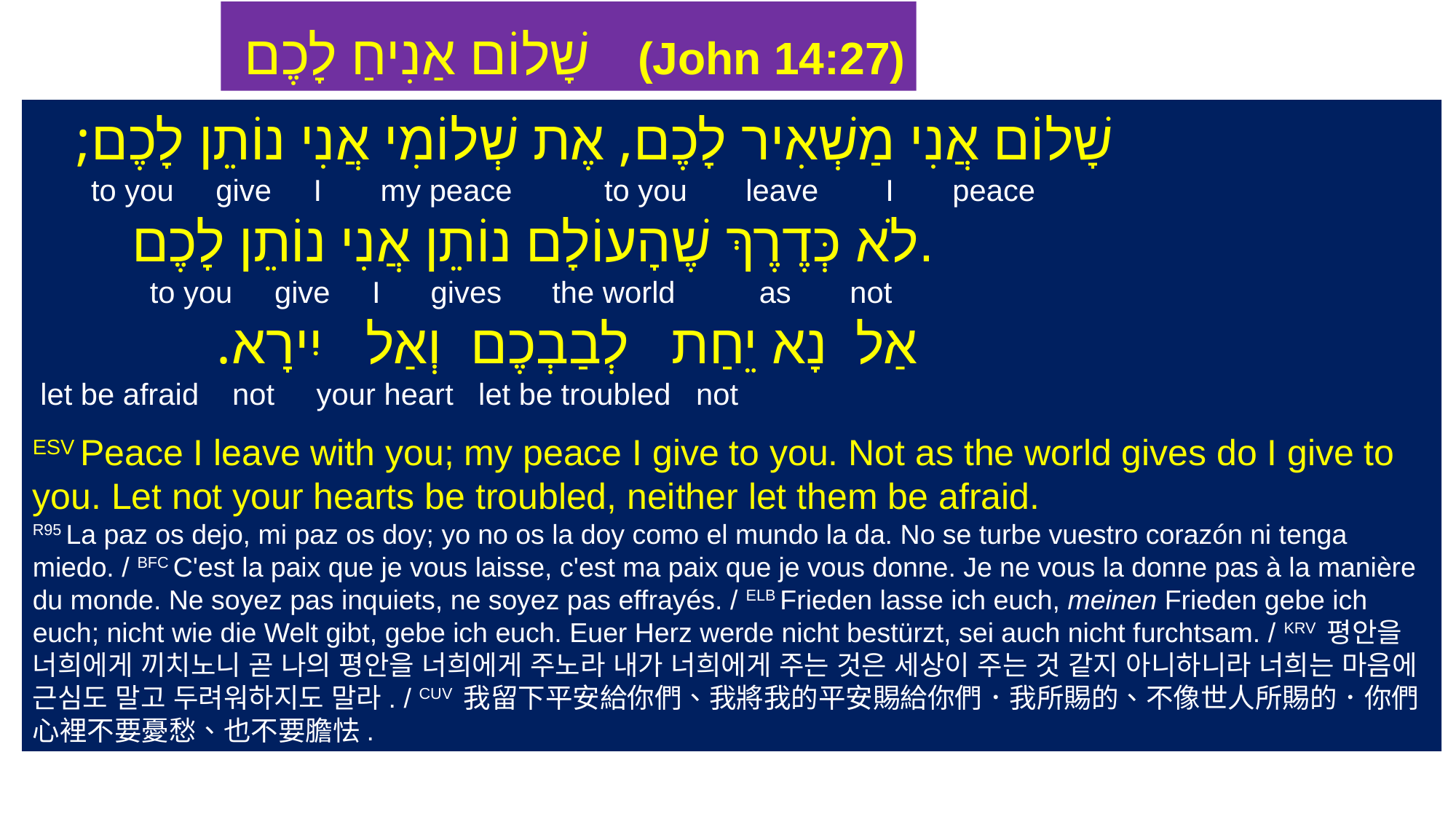

שָׁלוֹם אַנִיחַ לָכֶם    (John 14:27)
‎שָׁלוֹם אֲנִי מַשְׁאִיר לָכֶם, אֶת שְׁלוֹמִי אֲנִי נוֹתֵן לָכֶם;
       to you     give     I       my peace           to you       leave        I       peace
       לֹא כְּדֶרֶךְ שֶׁהָעוֹלָם נוֹתֵן אֲנִי נוֹתֵן לָכֶם.
              to you     give     I      gives      the world          as       not
אַל  נָא יֵחַת   לְבַבְכֶם  וְאַל   יִירָא.
                  let be afraid    not     your heart   let be troubled   not

ESV Peace I leave with you; my peace I give to you. Not as the world gives do I give to you. Let not your hearts be troubled, neither let them be afraid.
R95 La paz os dejo, mi paz os doy; yo no os la doy como el mundo la da. No se turbe vuestro corazón ni tenga miedo. / BFC C'est la paix que je vous laisse, c'est ma paix que je vous donne. Je ne vous la donne pas à la manière du monde. Ne soyez pas inquiets, ne soyez pas effrayés. / ELB Frieden lasse ich euch, meinen Frieden gebe ich euch; nicht wie die Welt gibt, gebe ich euch. Euer Herz werde nicht bestürzt, sei auch nicht furchtsam. / KRV 평안을 너희에게 끼치노니 곧 나의 평안을 너희에게 주노라 내가 너희에게 주는 것은 세상이 주는 것 같지 아니하니라 너희는 마음에 근심도 말고 두려워하지도 말라. / CUV 我留下平安給你們、我將我的平安賜給你們．我所賜的、不像世人所賜的．你們心裡不要憂愁、也不要膽怯.